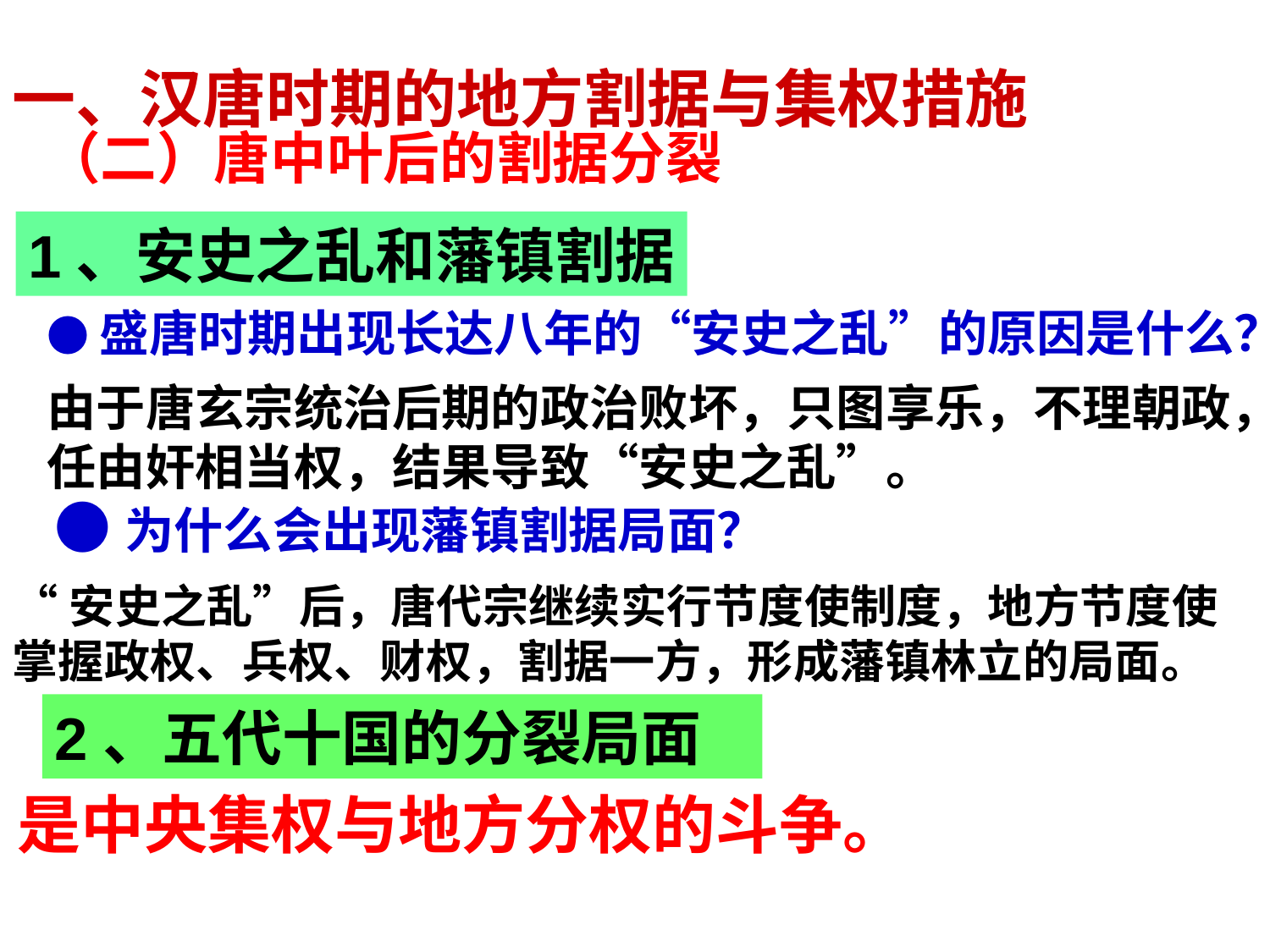

一、汉唐时期的地方割据与集权措施
（二）唐中叶后的割据分裂
1、安史之乱和藩镇割据
●盛唐时期出现长达八年的“安史之乱”的原因是什么？
由于唐玄宗统治后期的政治败坏，只图享乐，不理朝政，任由奸相当权，结果导致“安史之乱”。
●为什么会出现藩镇割据局面？
“安史之乱”后，唐代宗继续实行节度使制度，地方节度使掌握政权、兵权、财权，割据一方，形成藩镇林立的局面。
2、五代十国的分裂局面
【思考】安史之乱、藩镇割据、五代十国分裂局面等现象出现的本质是什么？
是中央集权与地方分权的斗争。